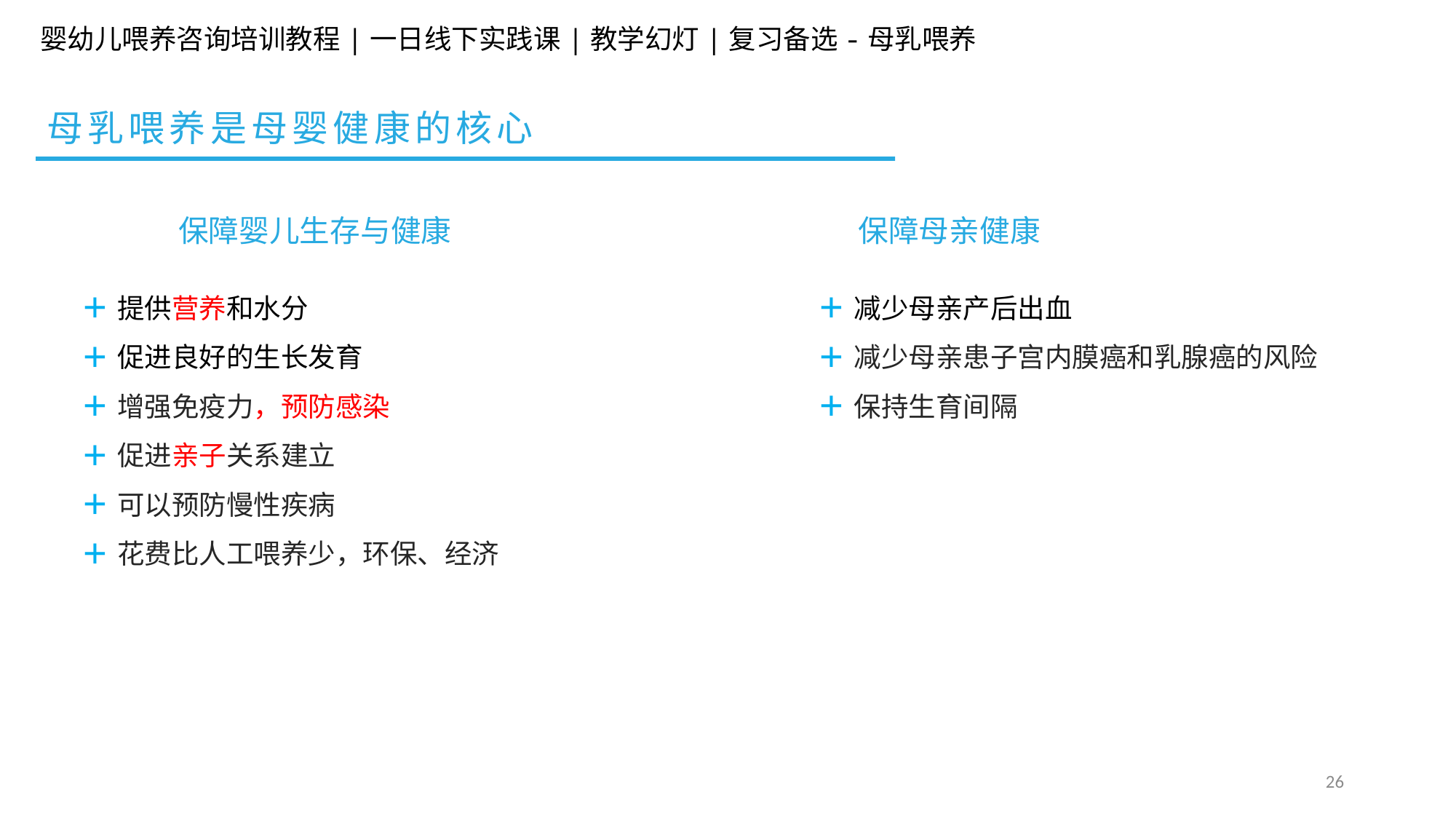

婴幼儿喂养咨询培训教程|一日线下实践课|教学幻灯|复习备选-母乳喂养
# 母乳喂养是母婴健康的核心

保障母亲健康
保障婴儿生存与健康
减少母亲产后出血
减少母亲患子宫内膜癌和乳腺癌的风险
保持生育间隔

提供营养和水分
促进良好的生长发育
增强免疫力，预防感染
促进亲子关系建立
可以预防慢性疾病
花费比人工喂养少，环保、经济

26